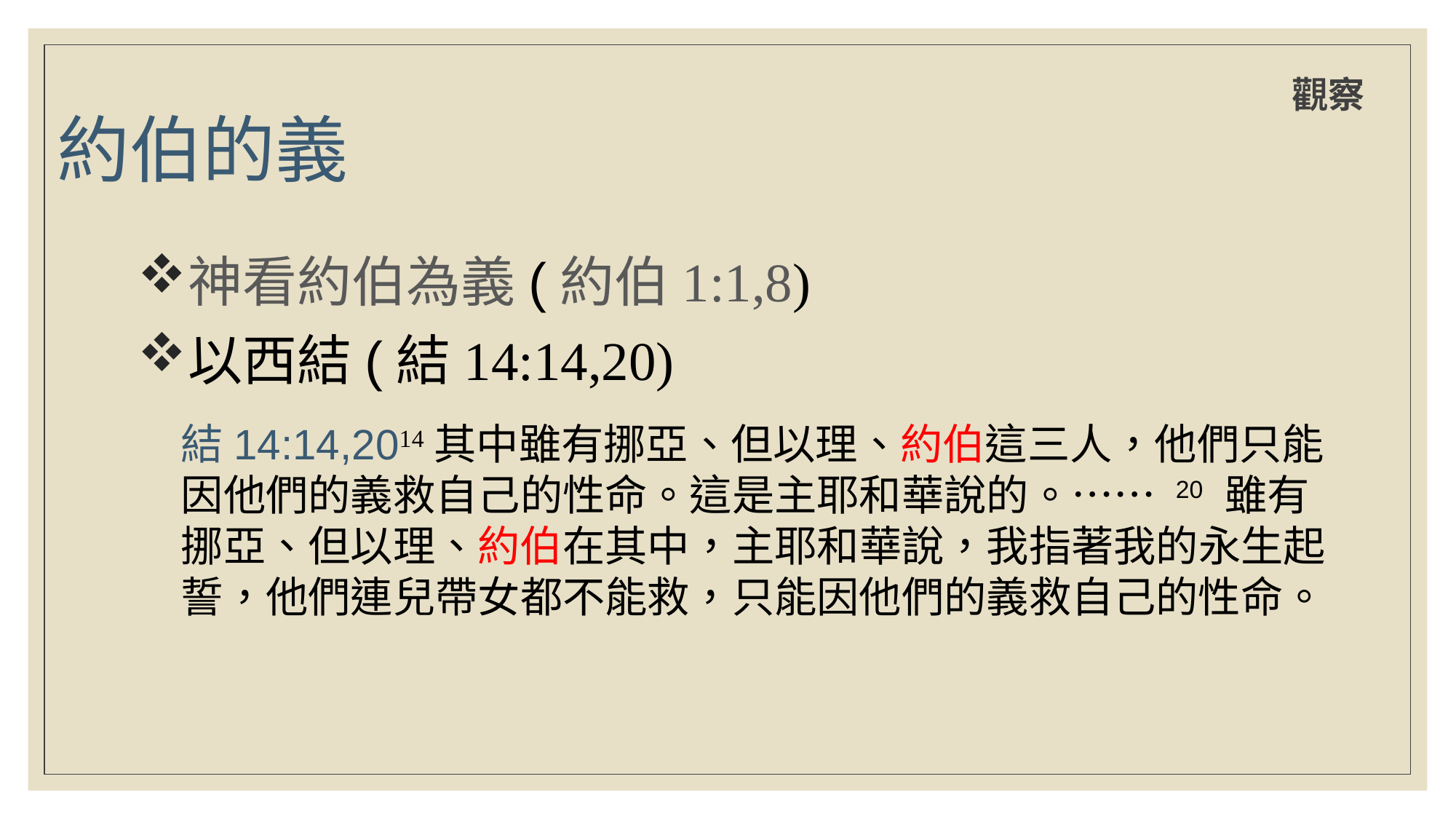

約伯的義
觀察
神看約伯為義(約伯1:1,8)
以西結(結14:14,20)

結14:14,2014其中雖有挪亞、但以理、約伯這三人，他們只能因他們的義救自己的性命。這是主耶和華說的。…… 20 雖有挪亞、但以理、約伯在其中，主耶和華說，我指著我的永生起誓，他們連兒帶女都不能救，只能因他們的義救自己的性命。